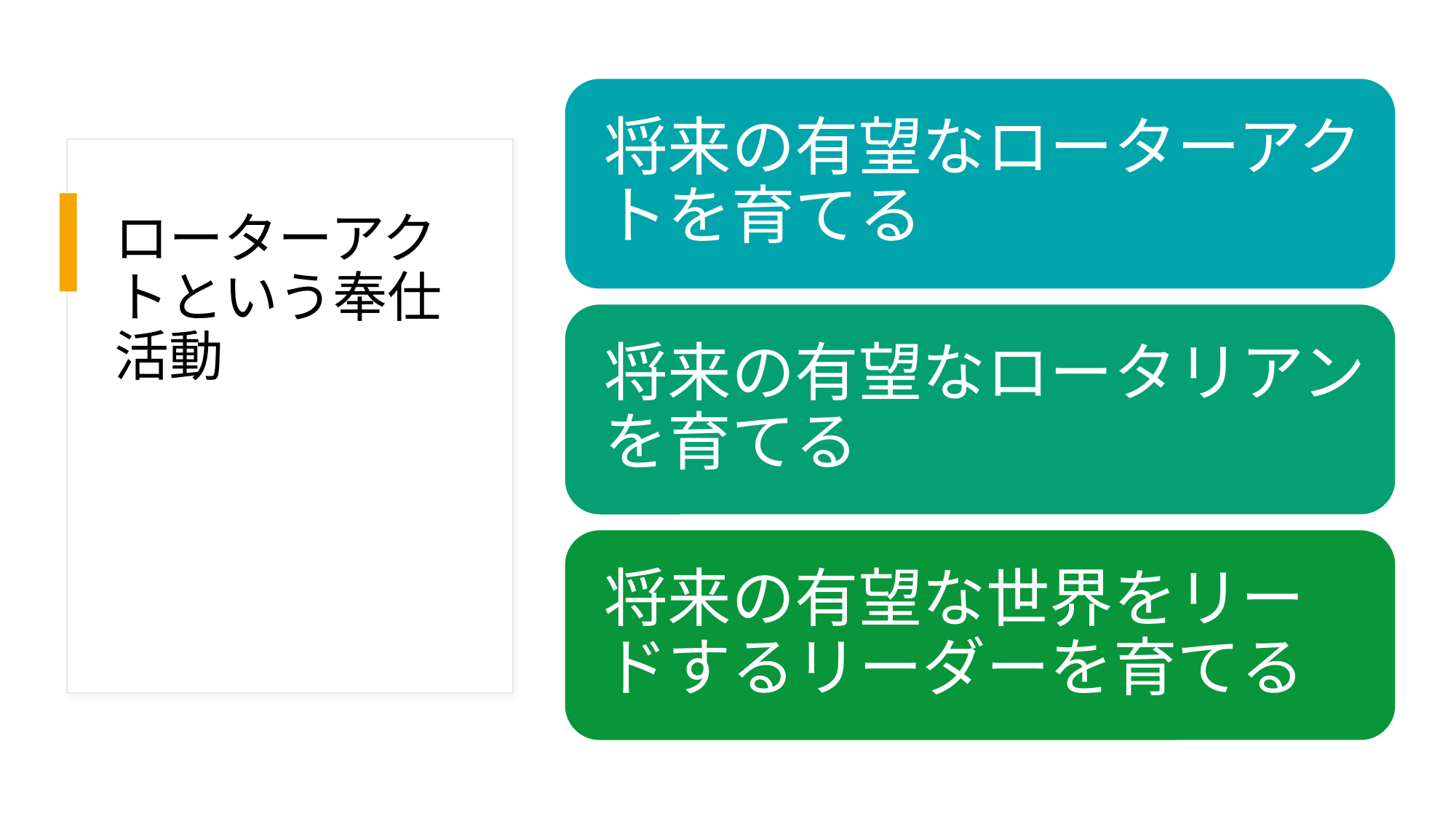

将来の有望なローターアクトを育てる
将来の有望なロータリアンを育てる
将来の有望な世界をリードするリーダーを育てる

# ローターアクトという奉仕活動